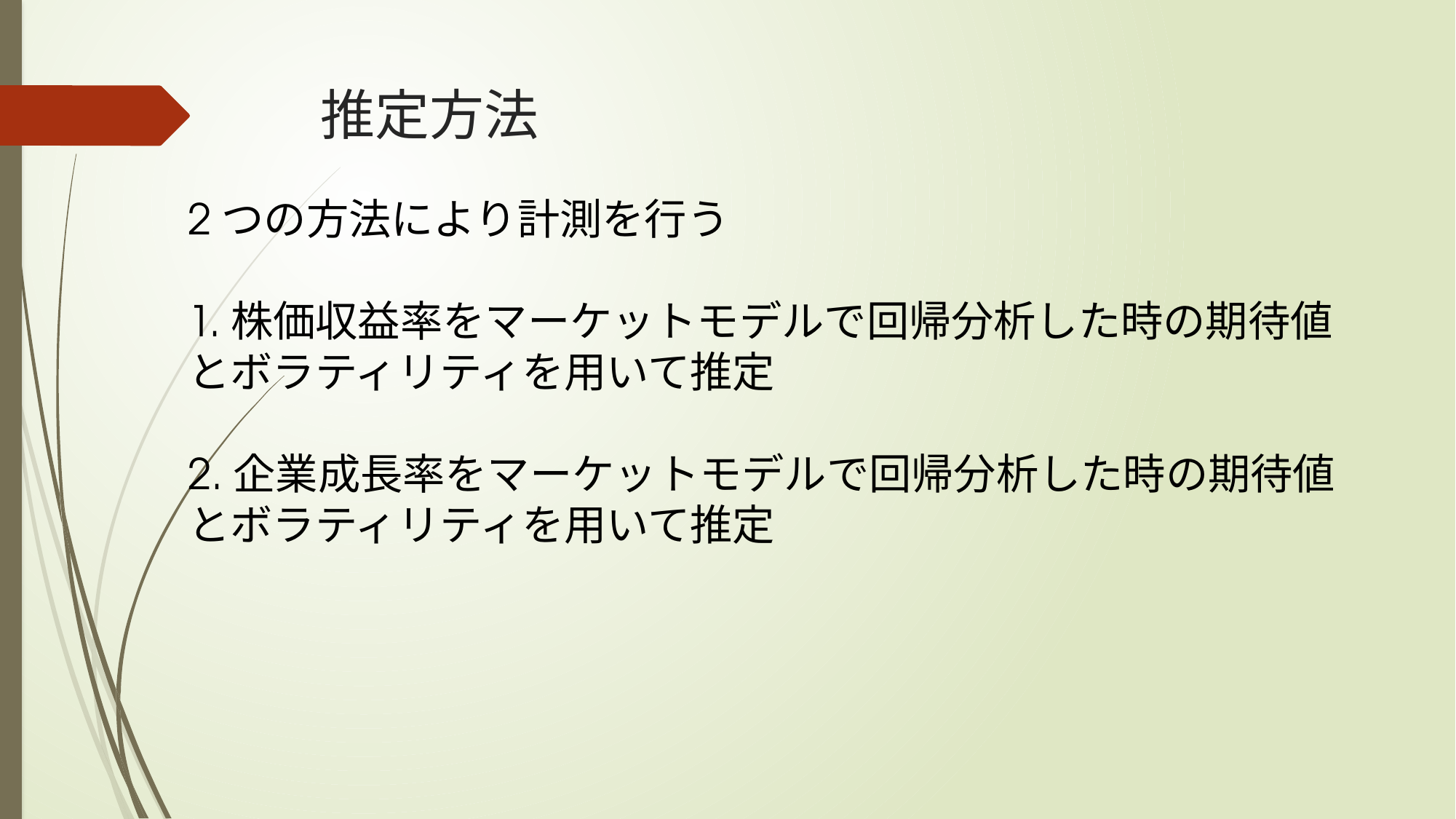

# 推定方法
2つの方法により計測を行う

1.株価収益率をマーケットモデルで回帰分析した時の期待値とボラティリティを用いて推定

2.企業成長率をマーケットモデルで回帰分析した時の期待値とボラティリティを用いて推定